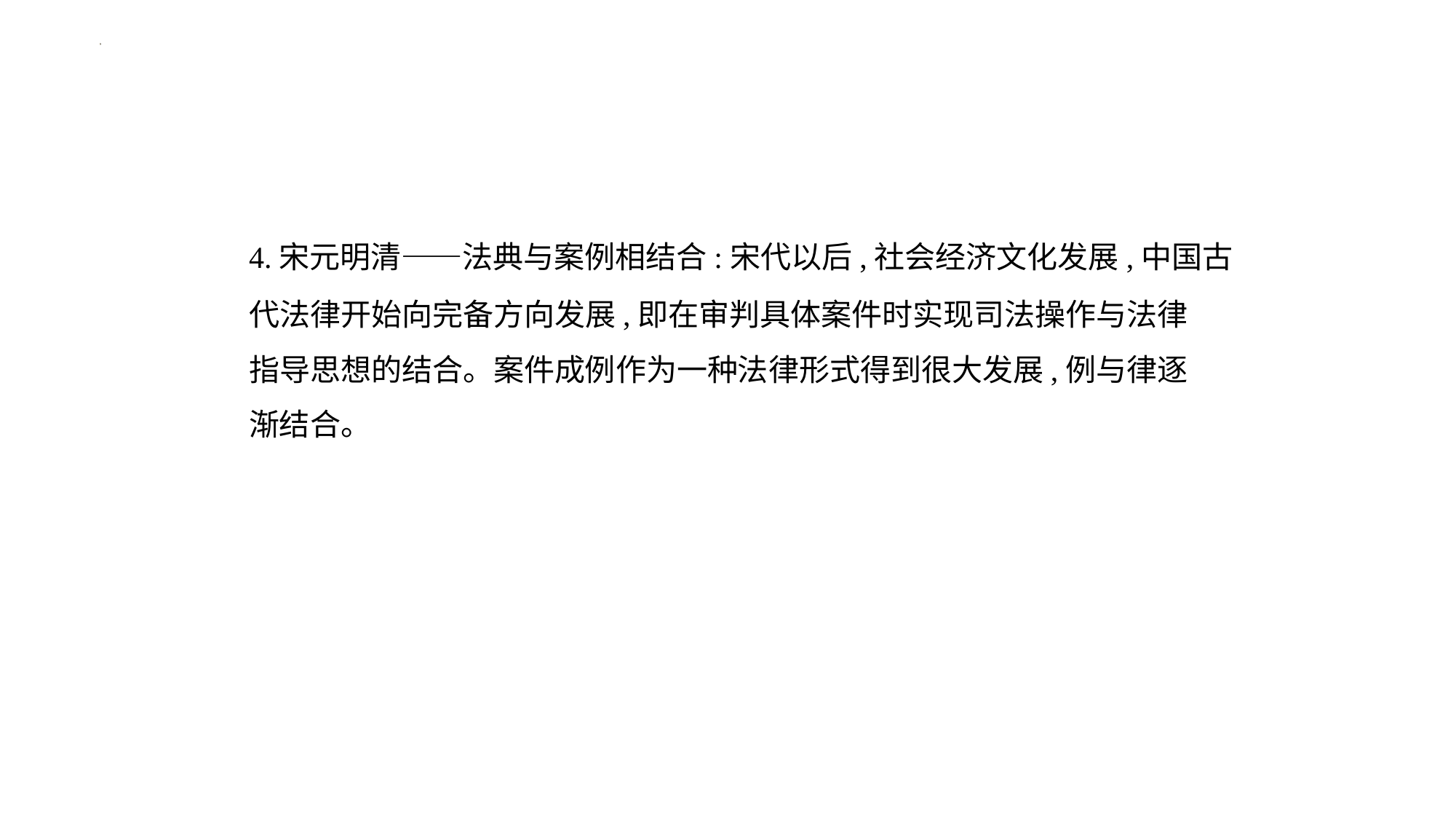

4.宋元明清——法典与案例相结合:宋代以后,社会经济文化发展,中国古
代法律开始向完备方向发展,即在审判具体案件时实现司法操作与法律
指导思想的结合。案件成例作为一种法律形式得到很大发展,例与律逐
渐结合。